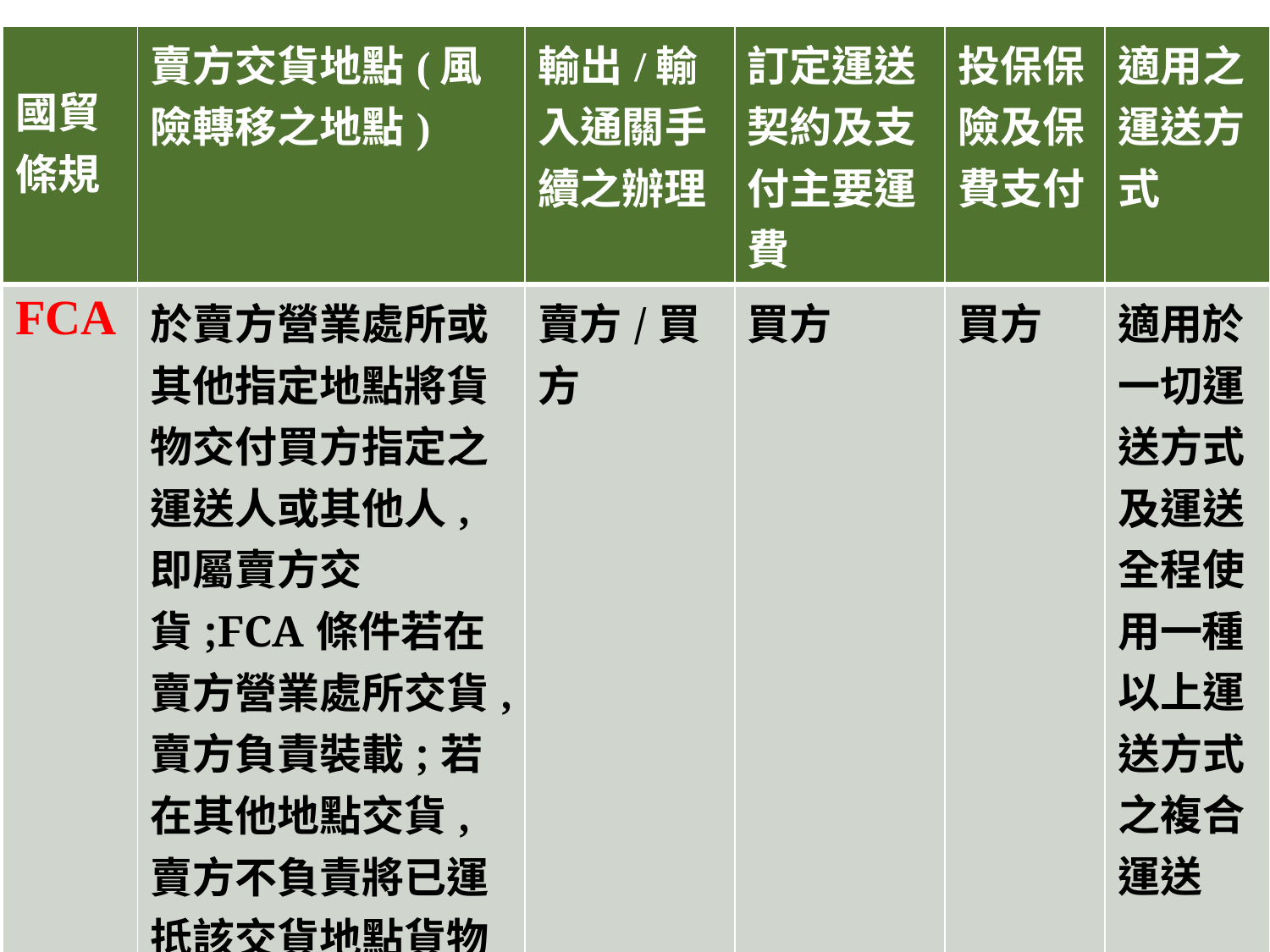

| 國貿條規 | 賣方交貨地點(風險轉移之地點) | 輸出/輸入通關手續之辦理 | 訂定運送契約及支付主要運費 | 投保保險及保費支付 | 適用之運送方式 |
| --- | --- | --- | --- | --- | --- |
| FCA | 於賣方營業處所或其他指定地點將貨物交付買方指定之運送人或其他人,即屬賣方交貨;FCA條件若在賣方營業處所交貨,賣方負責裝載;若在其他地點交貨,賣方不負責將已運抵該交貨地點貨物之卸載.另以本條件交易,賣方須負責辦理輸出通關手續 | 賣方/買方 | 買方 | 買方 | 適用於一切運送方式及運送全程使用一種以上運送方式之複合運送 |
123